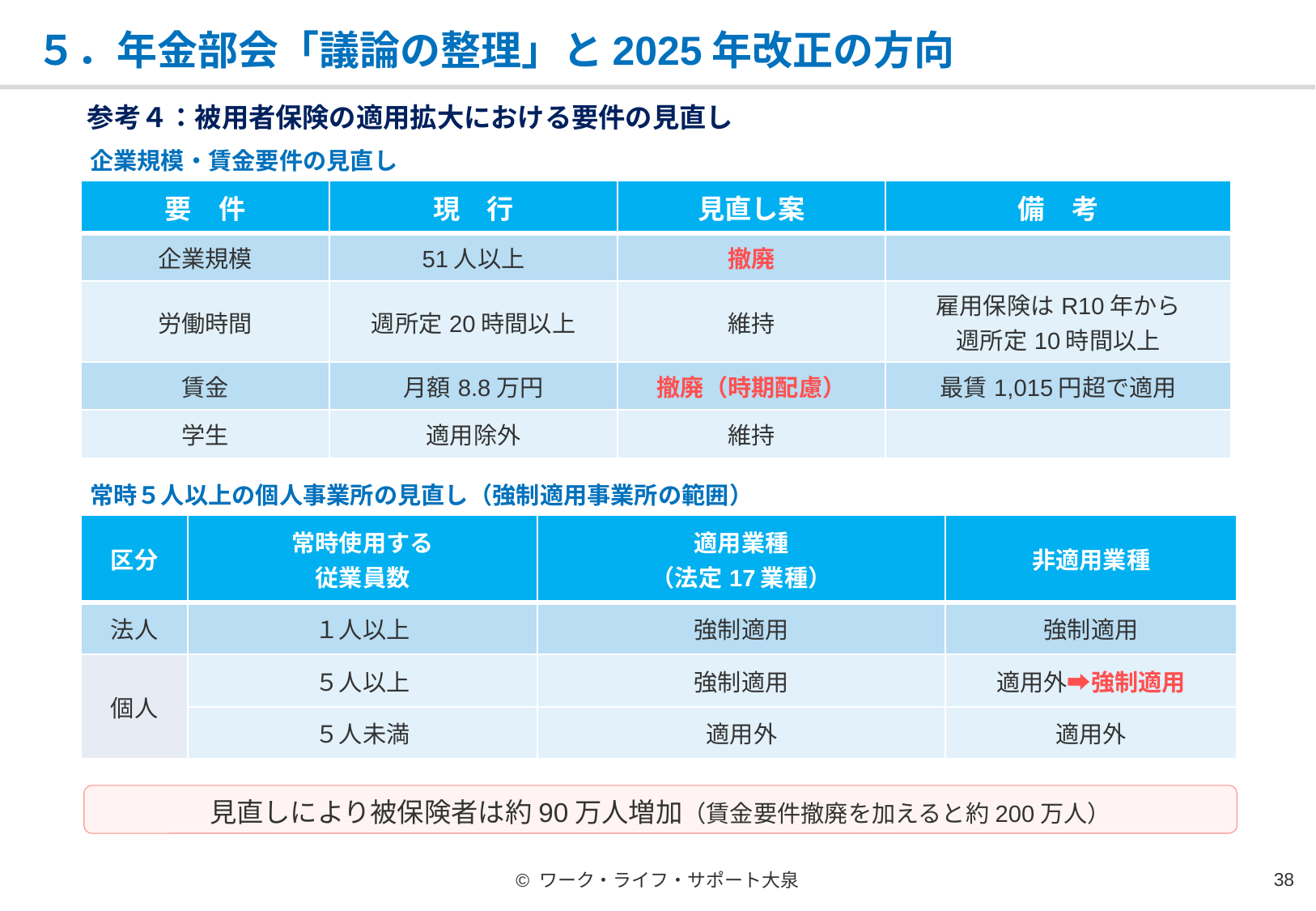

# ５．年金部会「議論の整理」と2025年改正の方向
参考４：被用者保険の適用拡大における要件の見直し
企業規模・賃金要件の見直し
| 要　件 | 現　行 | 見直し案 | 備　考 |
| --- | --- | --- | --- |
| 企業規模 | 51人以上 | 撤廃 |  |
| 労働時間 | 週所定20時間以上 | 維持 | 雇用保険はR10年から 週所定10時間以上 |
| 賃金 | 月額8.8万円 | 撤廃（時期配慮） | 最賃1,015円超で適用 |
| 学生 | 適用除外 | 維持 |  |
常時５人以上の個人事業所の見直し（強制適用事業所の範囲）
| 区分 | 常時使用する 従業員数 | 適用業種 （法定17業種） | 非適用業種 |
| --- | --- | --- | --- |
| 法人 | １人以上 | 強制適用 | 強制適用 |
| 個人 | ５人以上 | 強制適用 | 適用外➡強制適用 |
|  | ５人未満 | 適用外 | 適用外 |
見直しにより被保険者は約90万人増加（賃金要件撤廃を加えると約200万人）
© ワーク・ライフ・サポート大泉
38